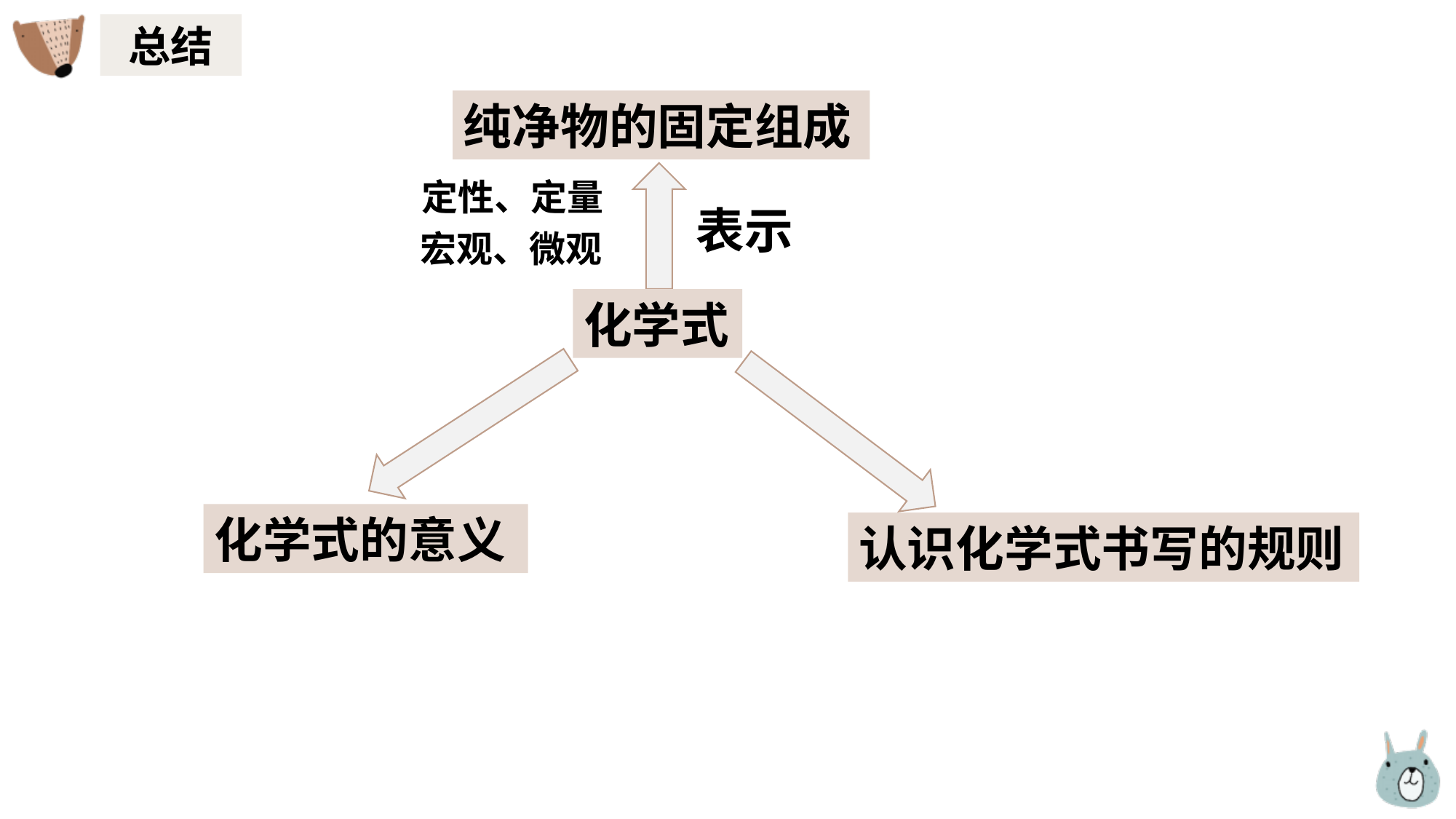

总结
纯净物的固定组成

定性、定量
表示
宏观、微观
化学式

化学式的意义
认识化学式书写的规则